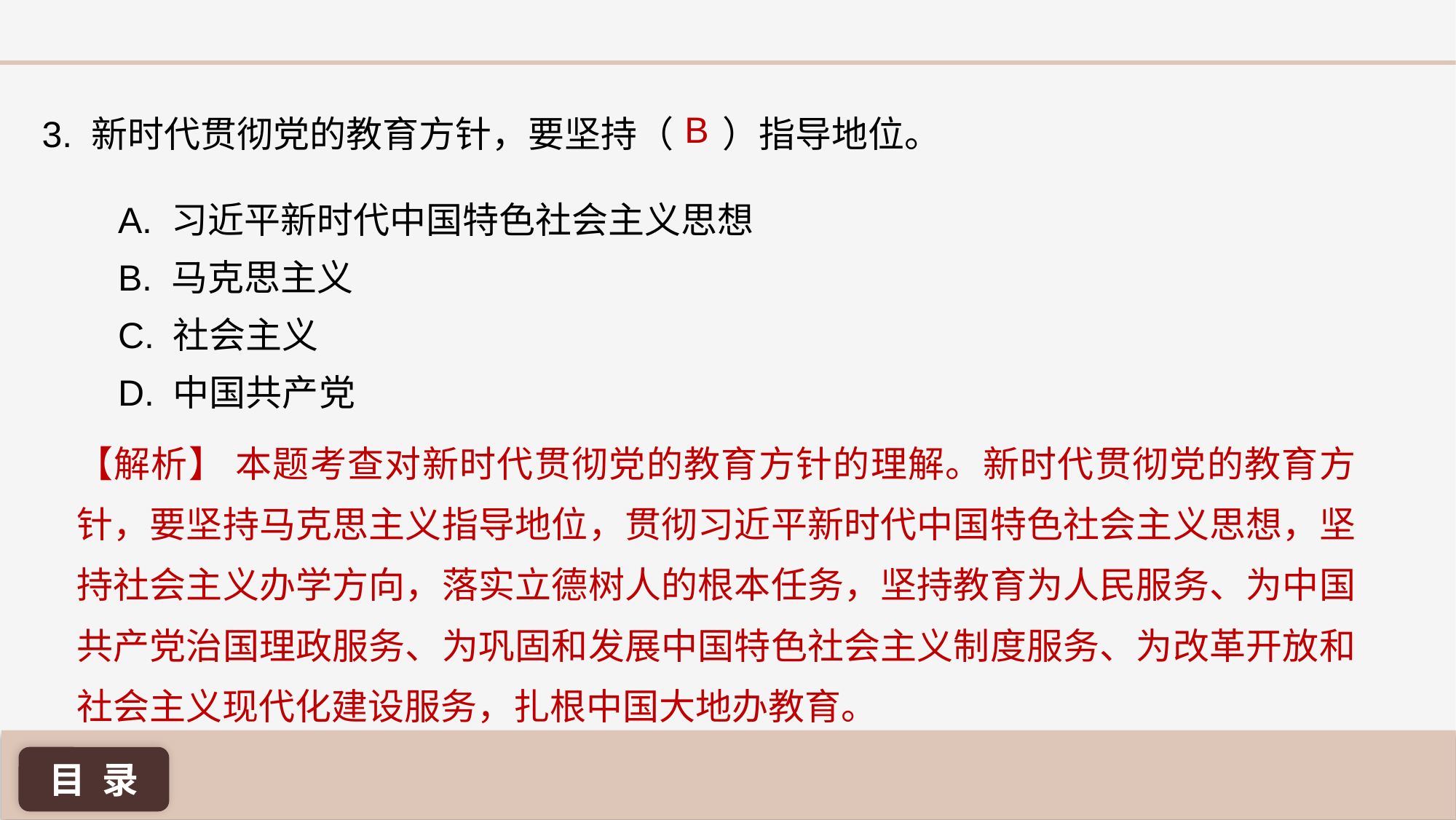

B
3. 新时代贯彻党的教育方针，要坚持（      ）指导地位。
A. 习近平新时代中国特色社会主义思想
B. 马克思主义
C. 社会主义
D. 中国共产党
【解析】 本题考查对新时代贯彻党的教育方针的理解。新时代贯彻党的教育方针，要坚持马克思主义指导地位，贯彻习近平新时代中国特色社会主义思想，坚持社会主义办学方向，落实立德树人的根本任务，坚持教育为人民服务、为中国共产党治国理政服务、为巩固和发展中国特色社会主义制度服务、为改革开放和社会主义现代化建设服务，扎根中国大地办教育。